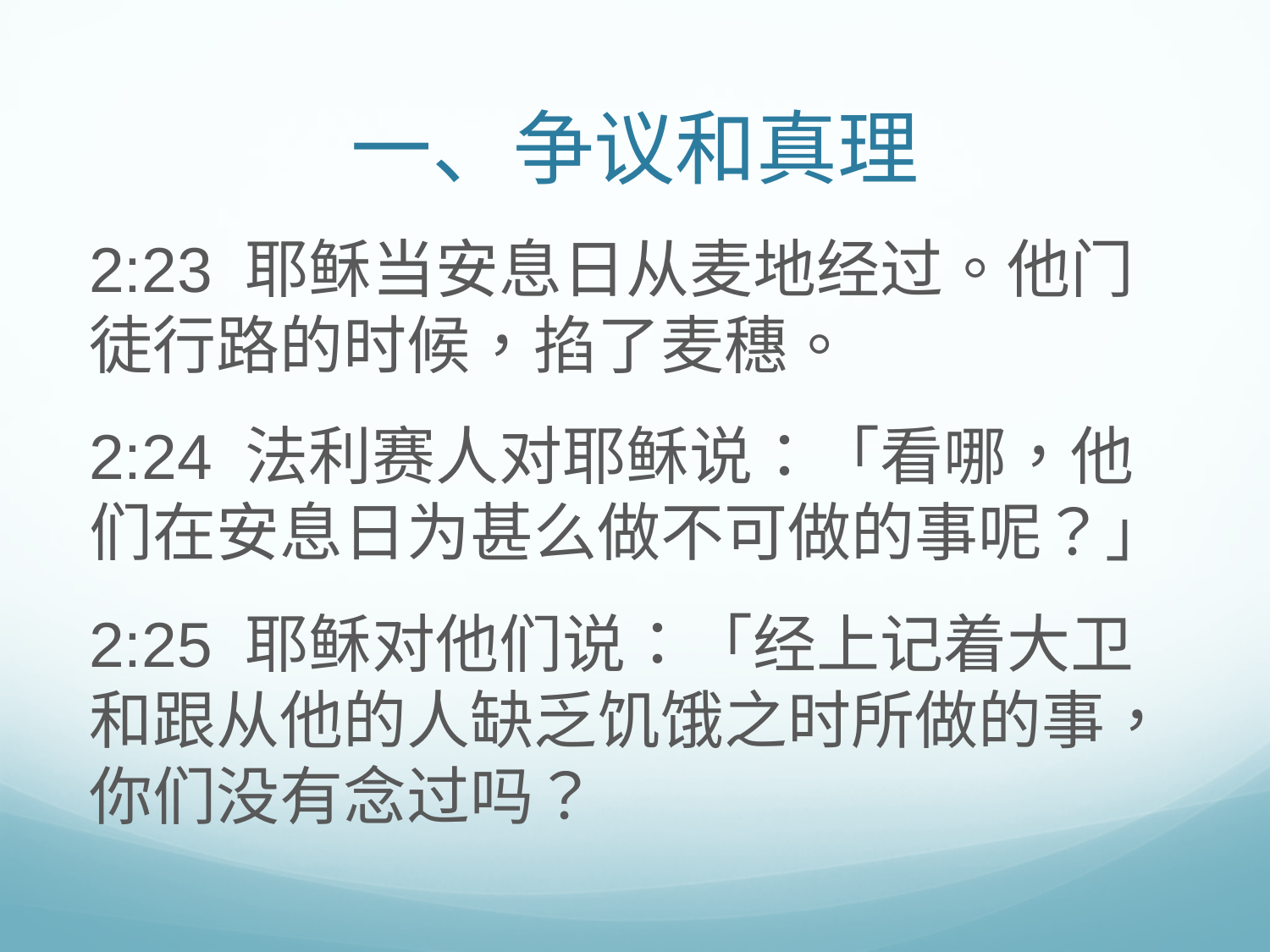

# 一、争议和真理
2:23 耶稣当安息日从麦地经过。他门徒行路的时候，掐了麦穗。
2:24 法利赛人对耶稣说：「看哪，他们在安息日为甚么做不可做的事呢？」
2:25 耶稣对他们说：「经上记着大卫和跟从他的人缺乏饥饿之时所做的事，你们没有念过吗？